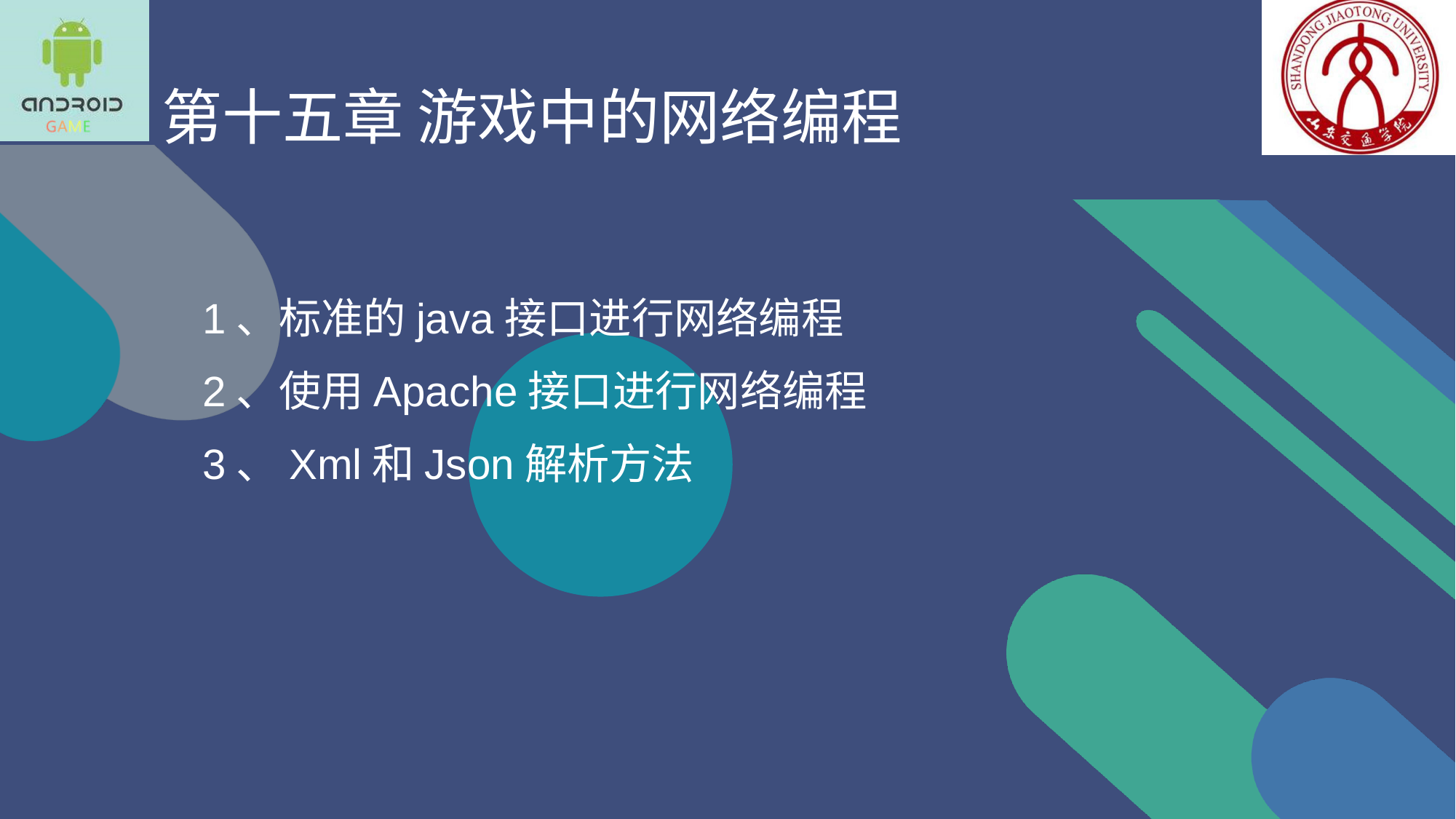

# 第十五章 游戏中的网络编程
1、标准的java接口进行网络编程
2、使用Apache接口进行网络编程
3、Xml和Json解析方法